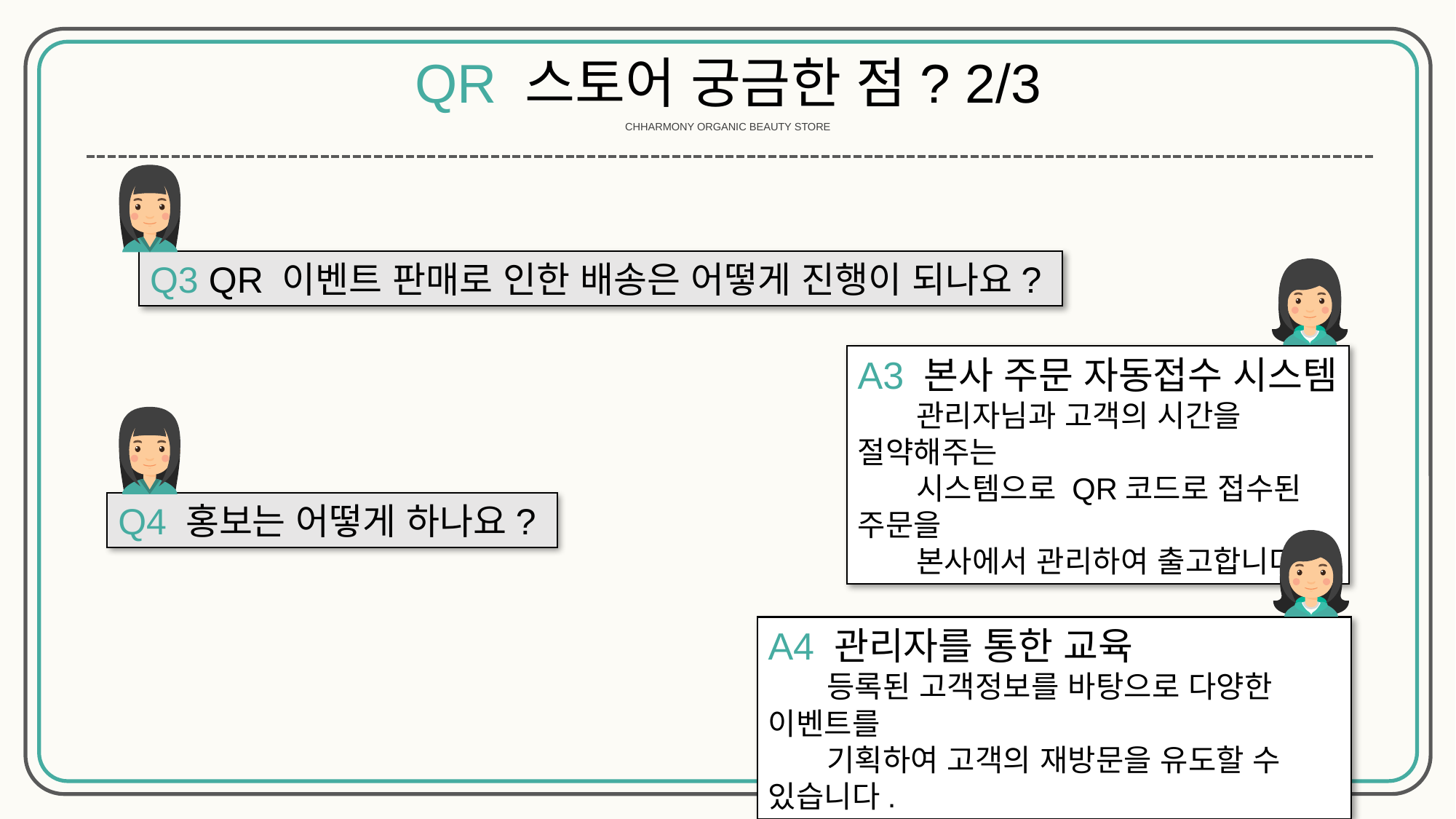

QR 스토어 궁금한 점? 2/3
CHHARMONY ORGANIC BEAUTY STORE

Q3 QR 이벤트 판매로 인한 배송은 어떻게 진행이 되나요?

A3 본사 주문 자동접수 시스템
      관리자님과 고객의 시간을 절약해주는
      시스템으로 QR코드로 접수된 주문을
      본사에서 관리하여 출고합니다.

Q4 홍보는 어떻게 하나요?

A4 관리자를 통한 교육
      등록된 고객정보를 바탕으로 다양한 이벤트를
      기획하여 고객의 재방문을 유도할 수 있습니다.